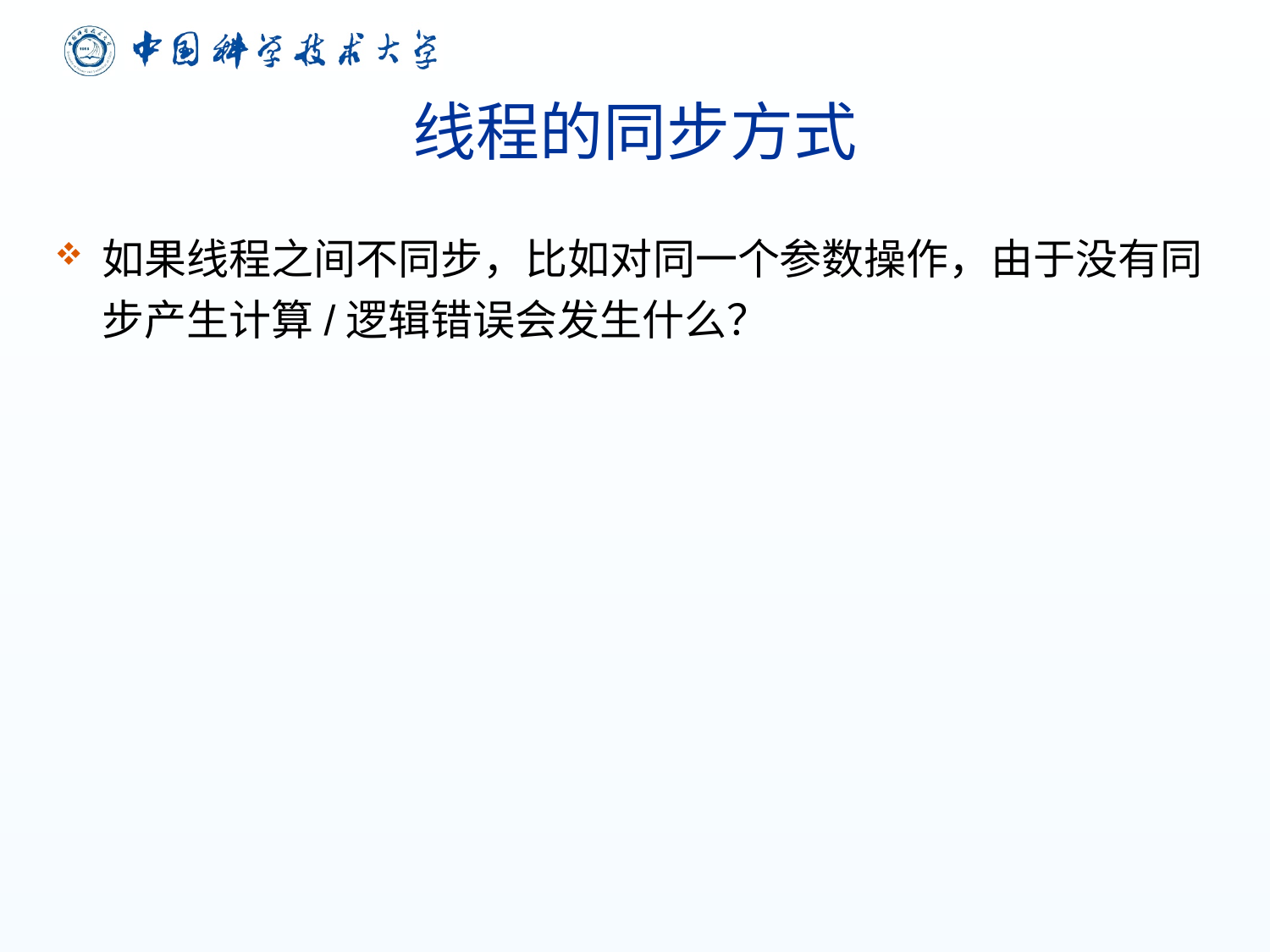

# 线程的同步方式
如果线程之间不同步，比如对同一个参数操作，由于没有同步产生计算/逻辑错误会发生什么？